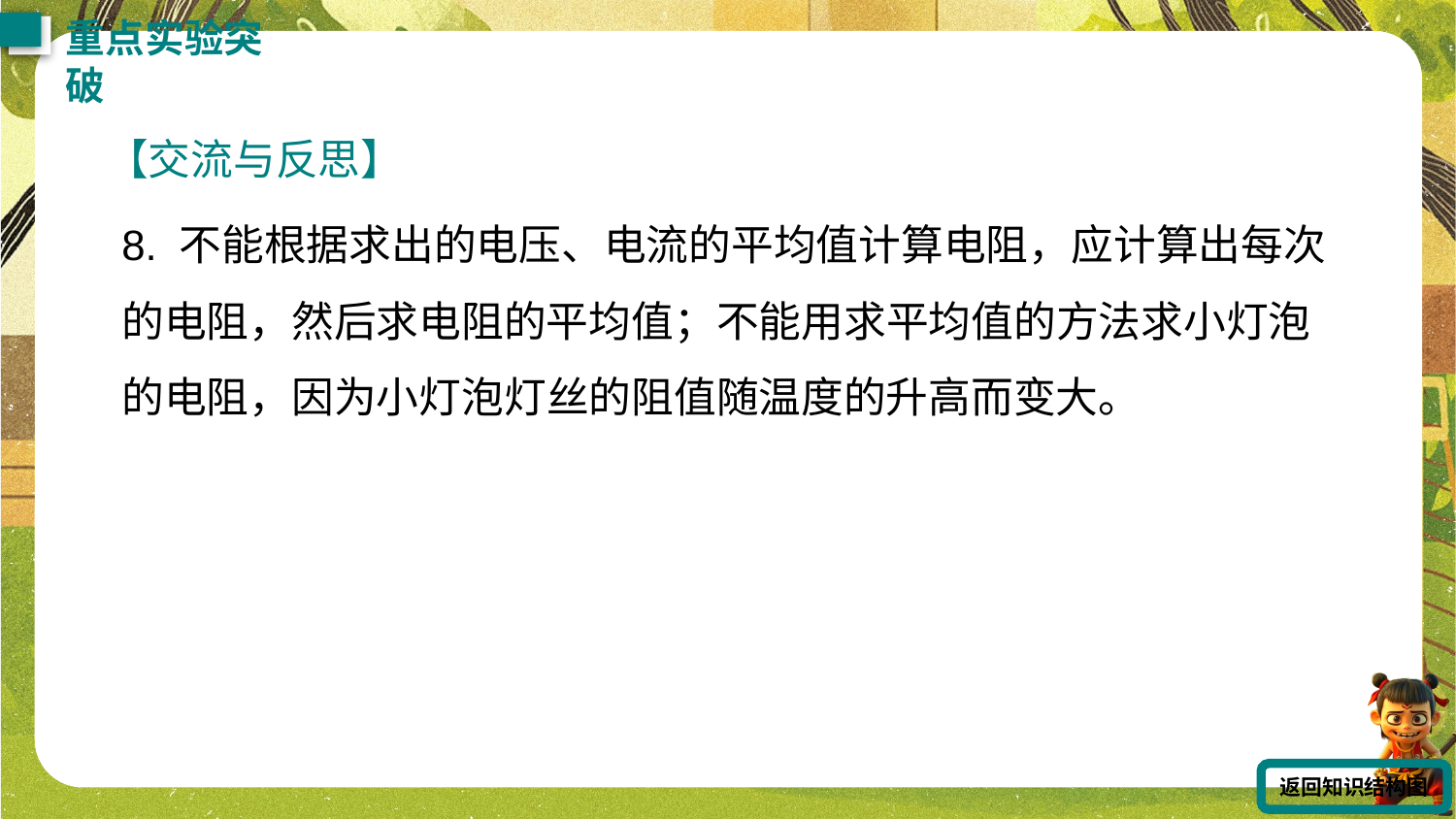

重点实验突破

【交流与反思】
8. 不能根据求出的电压、电流的平均值计算电阻，应计算出每次的电阻，然后求电阻的平均值；不能用求平均值的方法求小灯泡的电阻，因为小灯泡灯丝的阻值随温度的升高而变大。
返回知识结构图